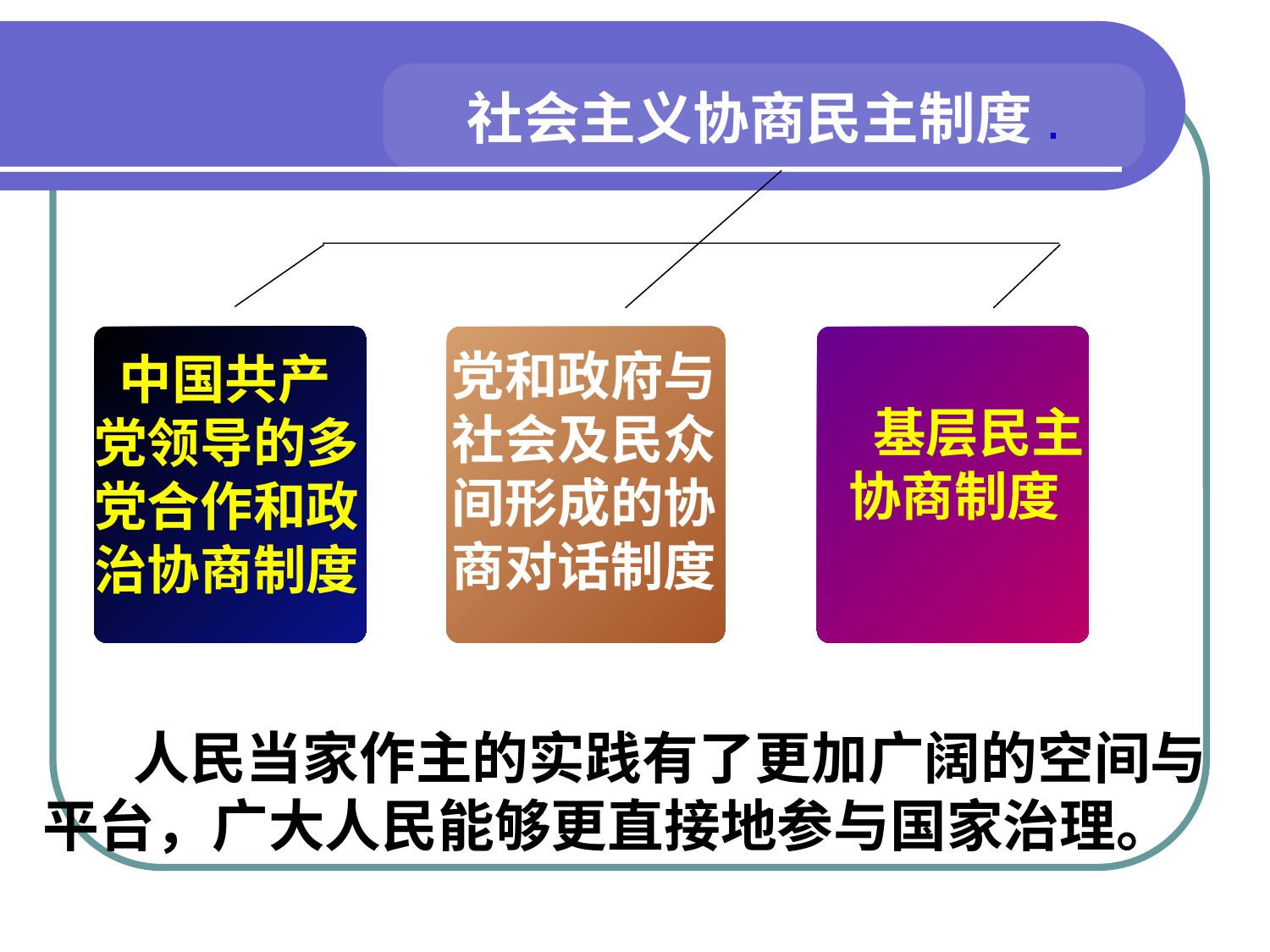

社会主义协商民主制度.

党和政府与社会及民众间形成的协商对话制度
 中国共产党领导的多党合作和政治协商制度
 基层民主协商制度
      人民当家作主的实践有了更加广阔的空间与平台，广大人民能够更直接地参与国家治理。